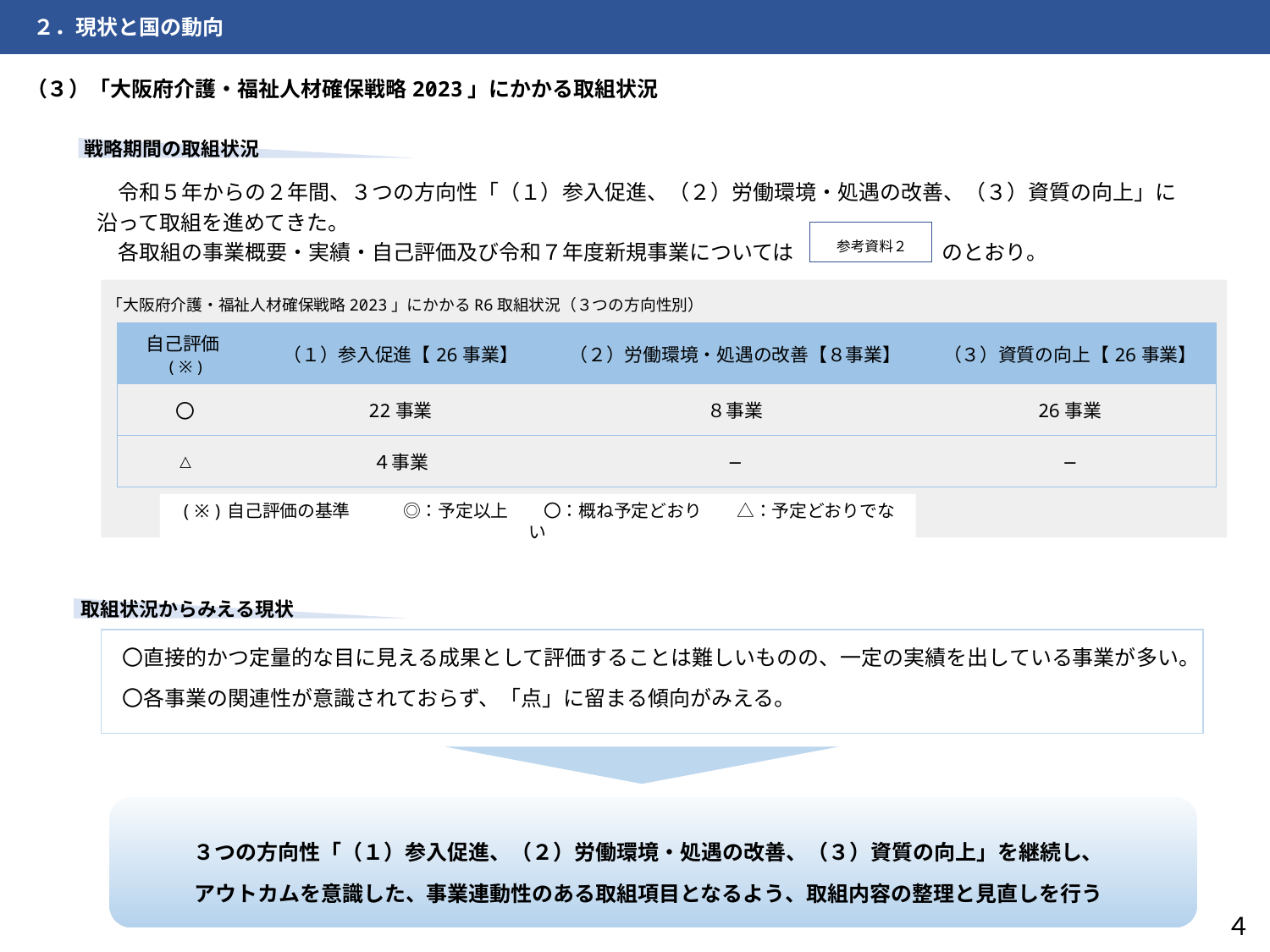

２．現状と国の動向
（３）「大阪府介護・福祉人材確保戦略2023」にかかる取組状況
戦略期間の取組状況

　令和５年からの２年間、３つの方向性「（１）参入促進、（２）労働環境・処遇の改善、（３）資質の向上」に沿って取組を進めてきた。
　各取組の事業概要・実績・自己評価及び令和７年度新規事業については　　　　　　　のとおり。

参考資料２

「大阪府介護・福祉人材確保戦略2023」にかかるR6取組状況（３つの方向性別）
| 自己評価(※) | （１）参入促進【26事業】 | （２）労働環境・処遇の改善【８事業】 | （３）資質の向上【26事業】 |
| --- | --- | --- | --- |
| 〇 | 22事業 | ８事業 | 26事業 |
| △ | ４事業 | ― | ― |
(※)自己評価の基準　　　◎：予定以上　　〇：概ね予定どおり　　△：予定どおりでない
取組状況からみえる現状

〇直接的かつ定量的な目に見える成果として評価することは難しいものの、一定の実績を出している事業が多い。
〇各事業の関連性が意識されておらず、「点」に留まる傾向がみえる。

３つの方向性「（１）参入促進、（２）労働環境・処遇の改善、（３）資質の向上」を継続し、

アウトカムを意識した、事業連動性のある取組項目となるよう、取組内容の整理と見直しを行う
４